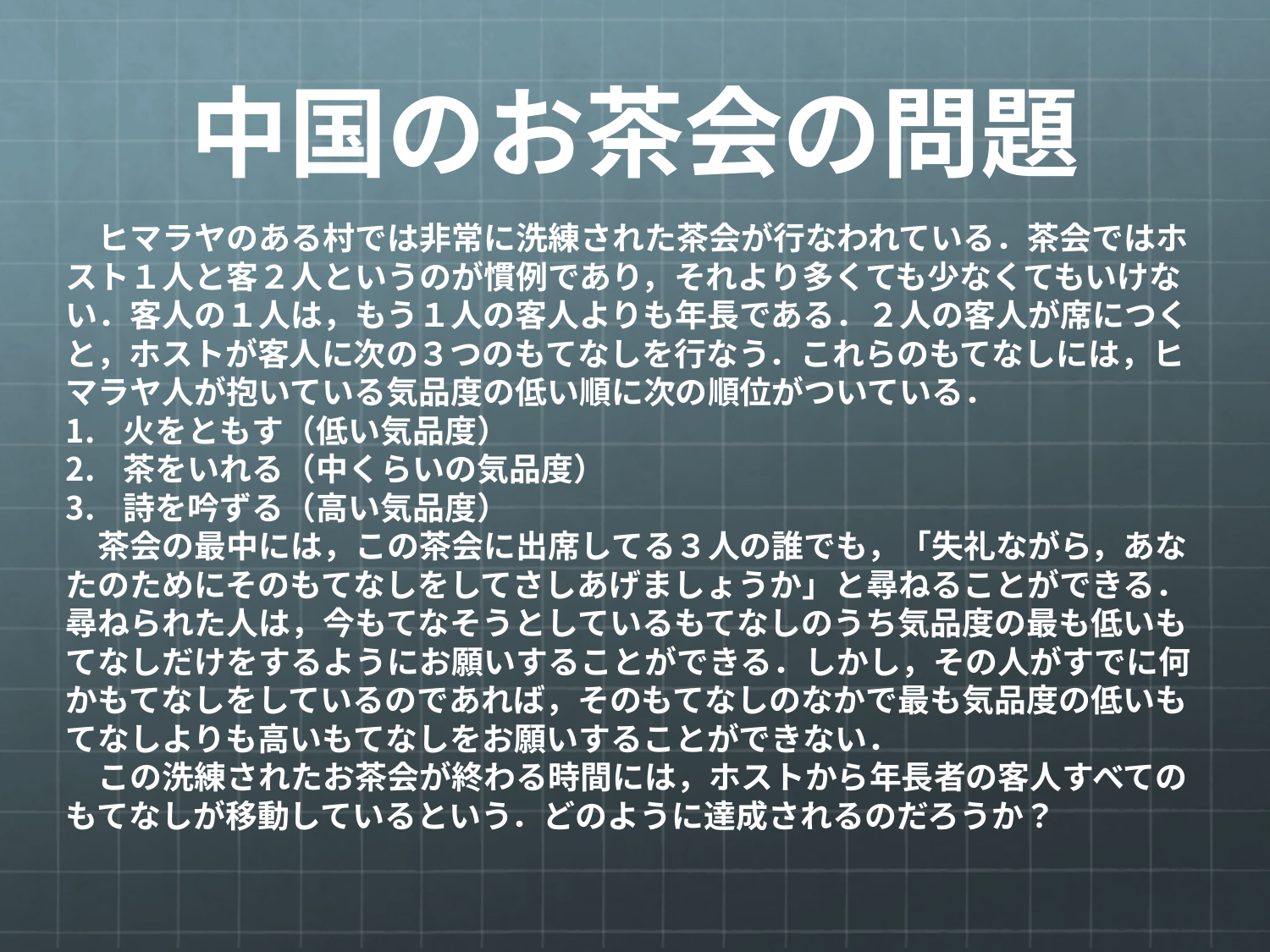

# 中国のお茶会の問題
　ヒマラヤのある村では非常に洗練された茶会が行なわれている．茶会ではホスト１人と客２人というのが慣例であり，それより多くても少なくてもいけない．客人の１人は，もう１人の客人よりも年長である．２人の客人が席につくと，ホストが客人に次の３つのもてなしを行なう．これらのもてなしには，ヒマラヤ人が抱いている気品度の低い順に次の順位がついている．
火をともす（低い気品度）
茶をいれる（中くらいの気品度）
詩を吟ずる（高い気品度）
　茶会の最中には，この茶会に出席してる３人の誰でも，「失礼ながら，あなたのためにそのもてなしをしてさしあげましょうか」と尋ねることができる．尋ねられた人は，今もてなそうとしているもてなしのうち気品度の最も低いもてなしだけをするようにお願いすることができる．しかし，その人がすでに何かもてなしをしているのであれば，そのもてなしのなかで最も気品度の低いもてなしよりも高いもてなしをお願いすることができない．
　この洗練されたお茶会が終わる時間には，ホストから年長者の客人すべてのもてなしが移動しているという．どのように達成されるのだろうか？